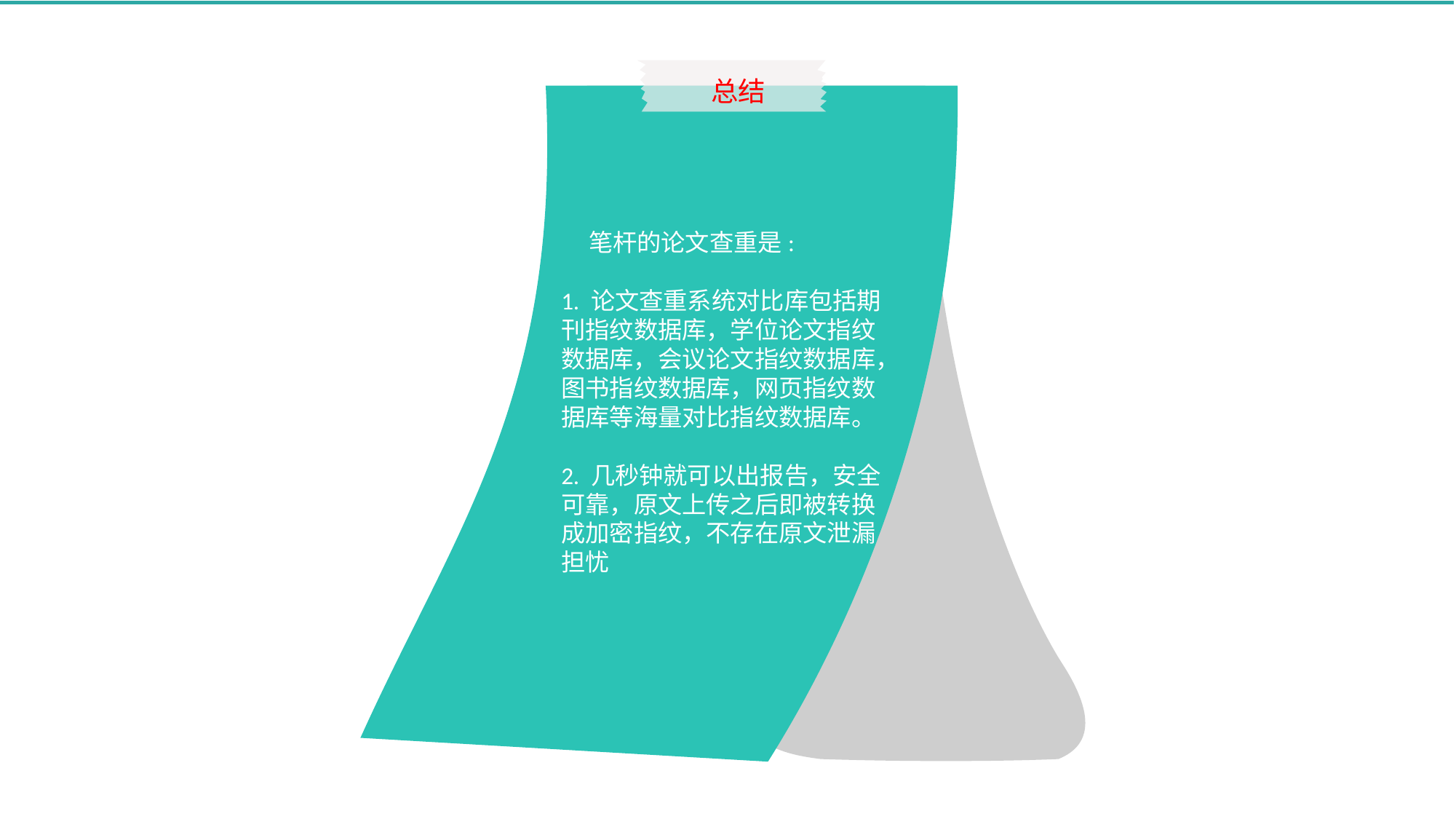

总结

    笔杆的论文查重是:

1. 论文查重系统对比库包括期刊指纹数据库，学位论文指纹数据库，会议论文指纹数据库，图书指纹数据库，网页指纹数据库等海量对比指纹数据库。

2. 几秒钟就可以出报告，安全可靠，原文上传之后即被转换成加密指纹，不存在原文泄漏担忧